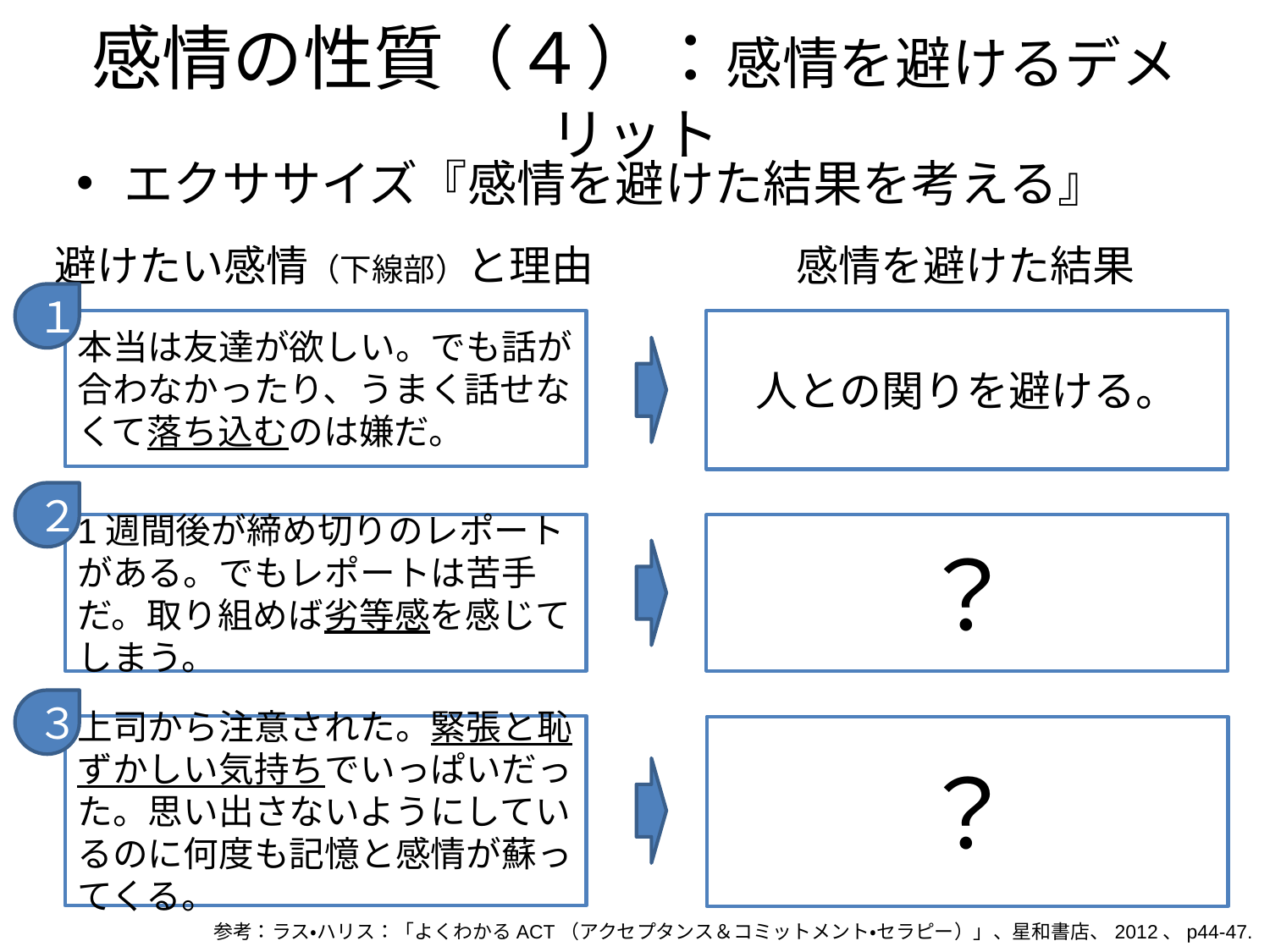

# 感情の性質（４）：感情を避けるデメリット
エクササイズ『感情を避けた結果を考える』

避けたい感情（下線部）と理由
感情を避けた結果
１
本当は友達が欲しい。でも話が合わなかったり、うまく話せなくて落ち込むのは嫌だ。
人との関りを避ける。

２
1週間後が締め切りのレポートがある。でもレポートは苦手だ。取り組めば劣等感を感じてしまう。
？

３
上司から注意された。緊張と恥ずかしい気持ちでいっぱいだった。思い出さないようにしているのに何度も記憶と感情が蘇ってくる。
？

参考：ラス・ハリス：「よくわかるACT（アクセプタンス＆コミットメント・セラピー）」、星和書店、2012、p44‐47.